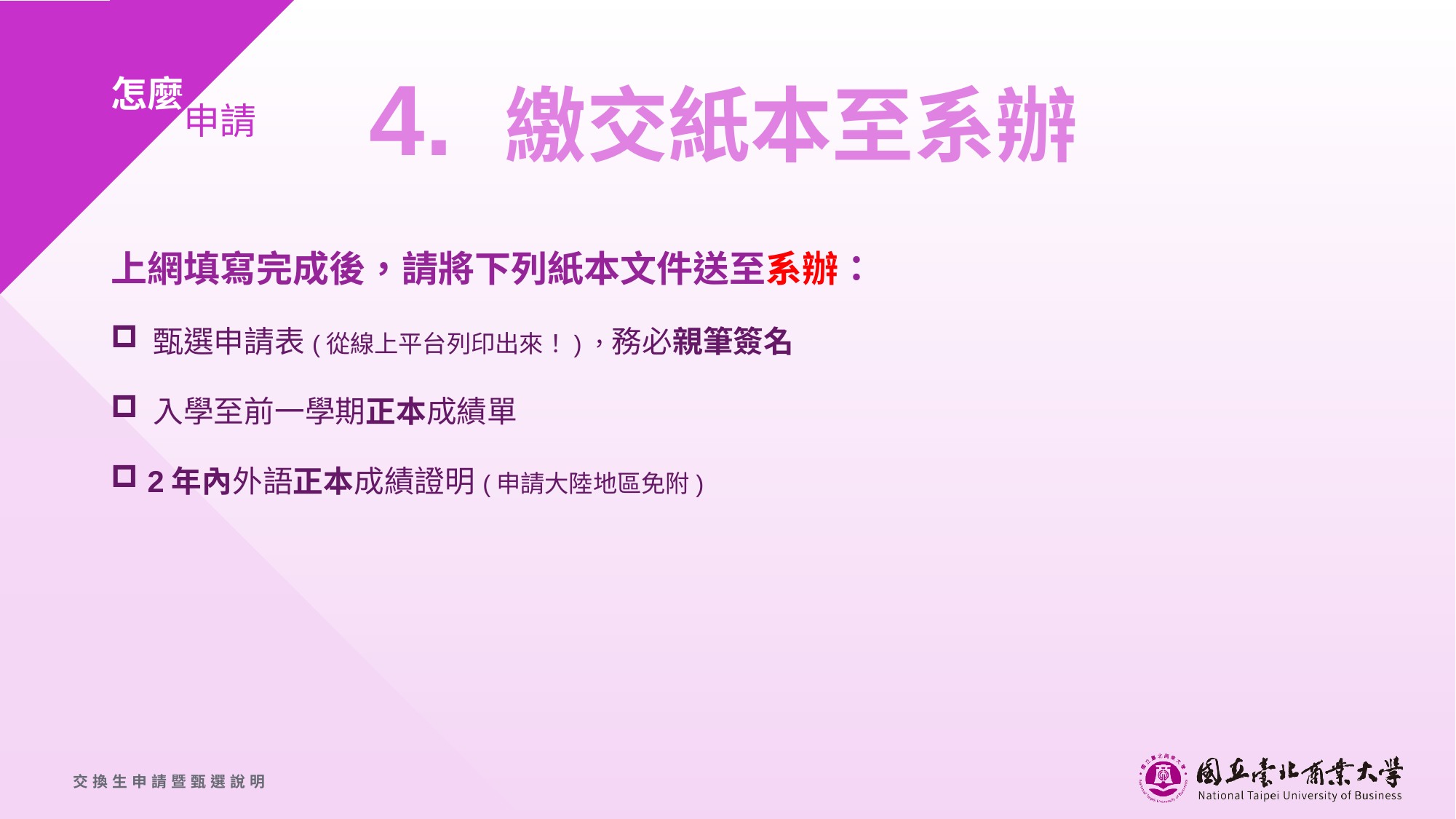

# 4. 繳交紙本至系辦
怎麼
　　申請
上網填寫完成後，請將下列紙本文件送至系辦：
 甄選申請表(從線上平台列印出來！)，務必親筆簽名
 入學至前一學期正本成績單
 2年內外語正本成績證明(申請大陸地區免附)